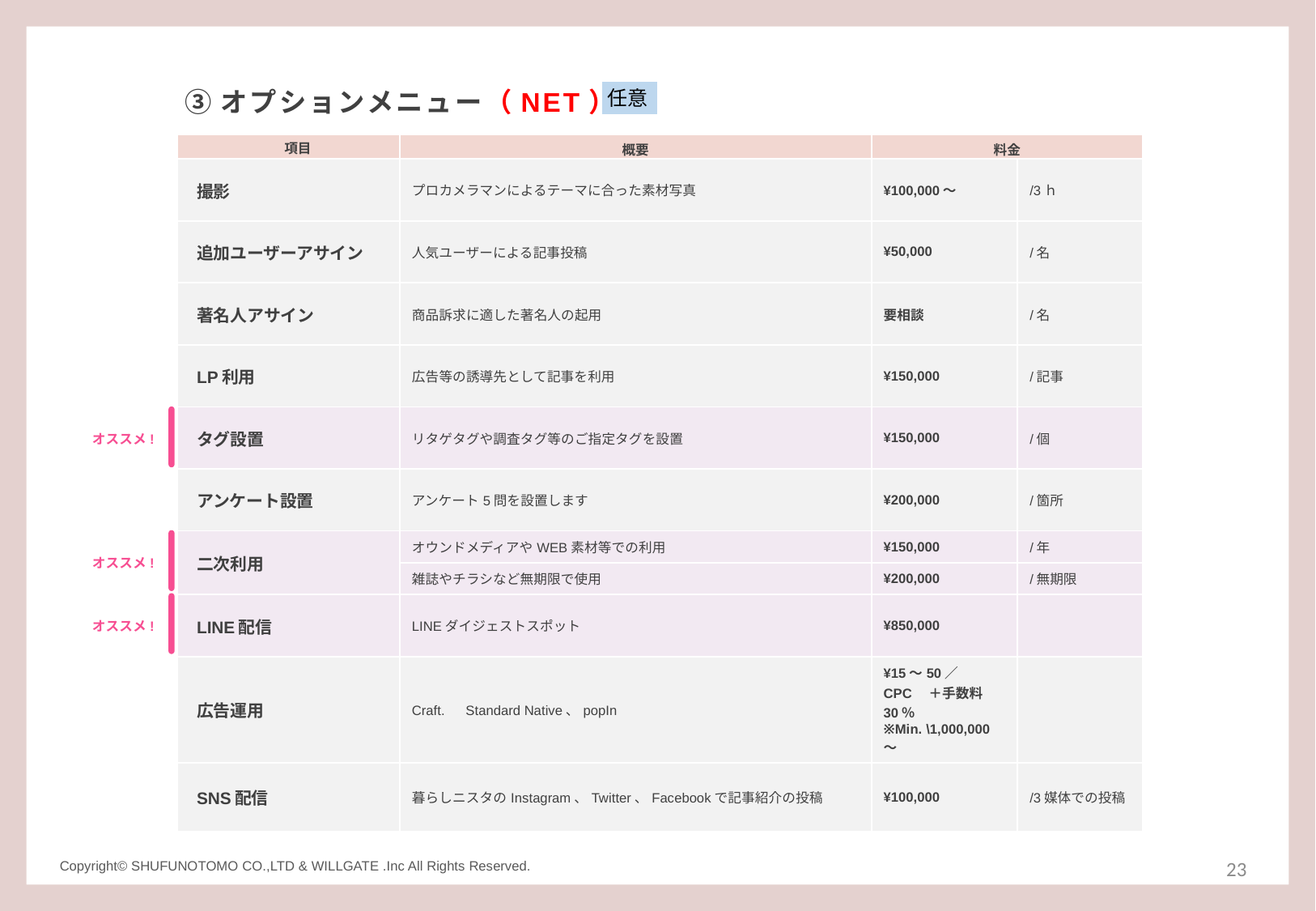

③オプションメニュー（NET）
任意

| 項目 | 概要 | 料金 |  |
| --- | --- | --- | --- |
| 撮影 | プロカメラマンによるテーマに合った素材写真 | ¥100,000～ | /3ｈ |
| 追加ユーザーアサイン | 人気ユーザーによる記事投稿 | ¥50,000 | /名 |
| 著名人アサイン | 商品訴求に適した著名人の起用 | 要相談 | /名 |
| LP利用 | 広告等の誘導先として記事を利用 | ¥150,000 | /記事 |
| タグ設置 | リタゲタグや調査タグ等のご指定タグを設置 | ¥150,000 | /個 |
| アンケート設置 | アンケート5問を設置します | ¥200,000 | /箇所 |
| 二次利用 | オウンドメディアやWEB素材等での利用 | ¥150,000 | /年 |
|  | 雑誌やチラシなど無期限で使用 | ¥200,000 | /無期限 |
| LINE配信 | LINEダイジェストスポット | ¥850,000 |  |
| 広告運用 | Craft.　Standard Native、popIn | ¥15～50／CPC　＋手数料30％ ※Min. \1,000,000～ |  |
| SNS配信 | 暮らしニスタのInstagram、Twitter、Facebookで記事紹介の投稿 | ¥100,000 | /3媒体での投稿 |

オススメ!

オススメ!

オススメ!
23
Copyright© SHUFUNOTOMO CO.,LTD & WILLGATE .Inc All Rights Reserved.